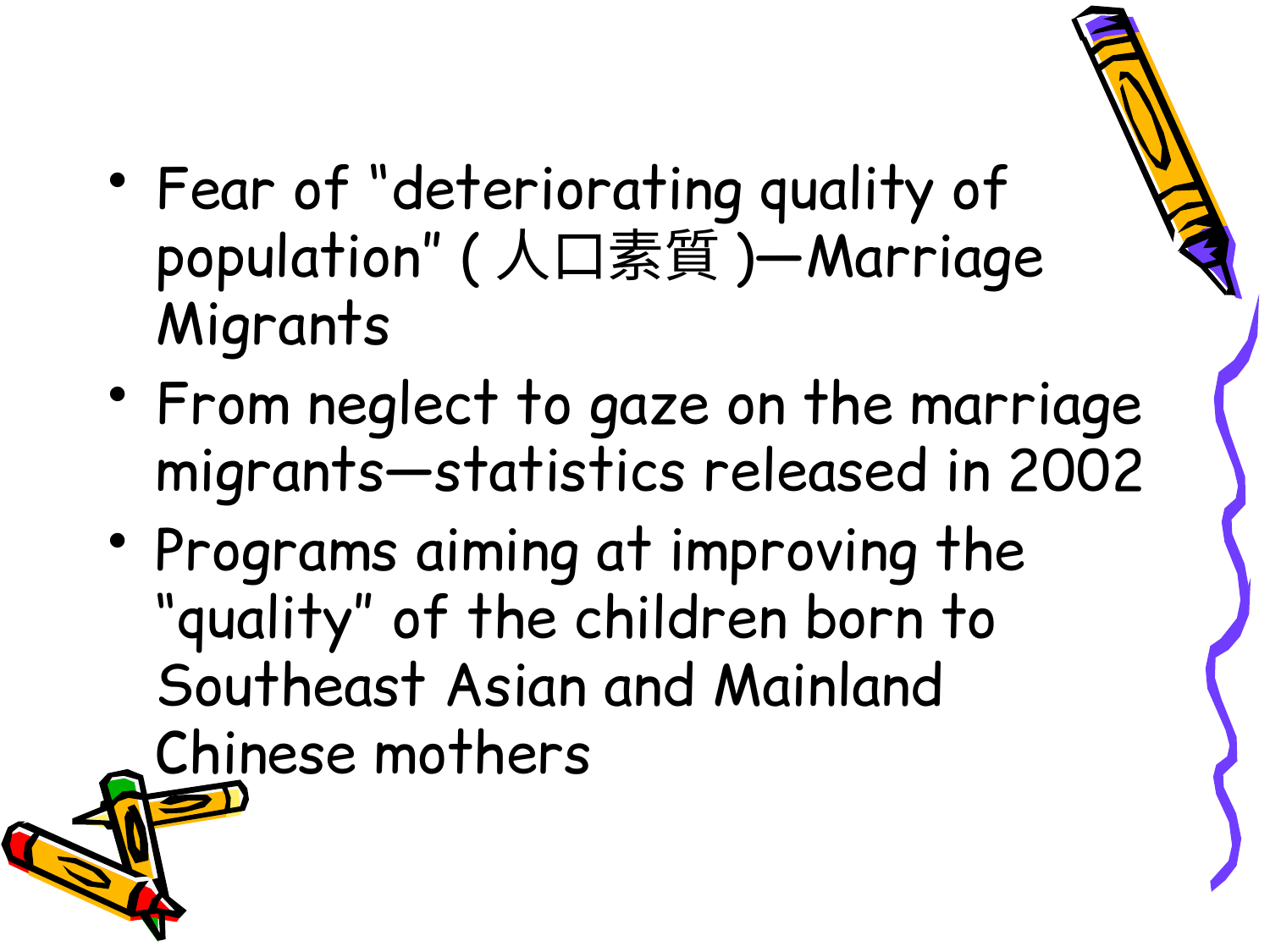

#
Fear of “deteriorating quality of population” (人口素質)—Marriage Migrants
From neglect to gaze on the marriage migrants—statistics released in 2002
Programs aiming at improving the “quality” of the children born to Southeast Asian and Mainland Chinese mothers